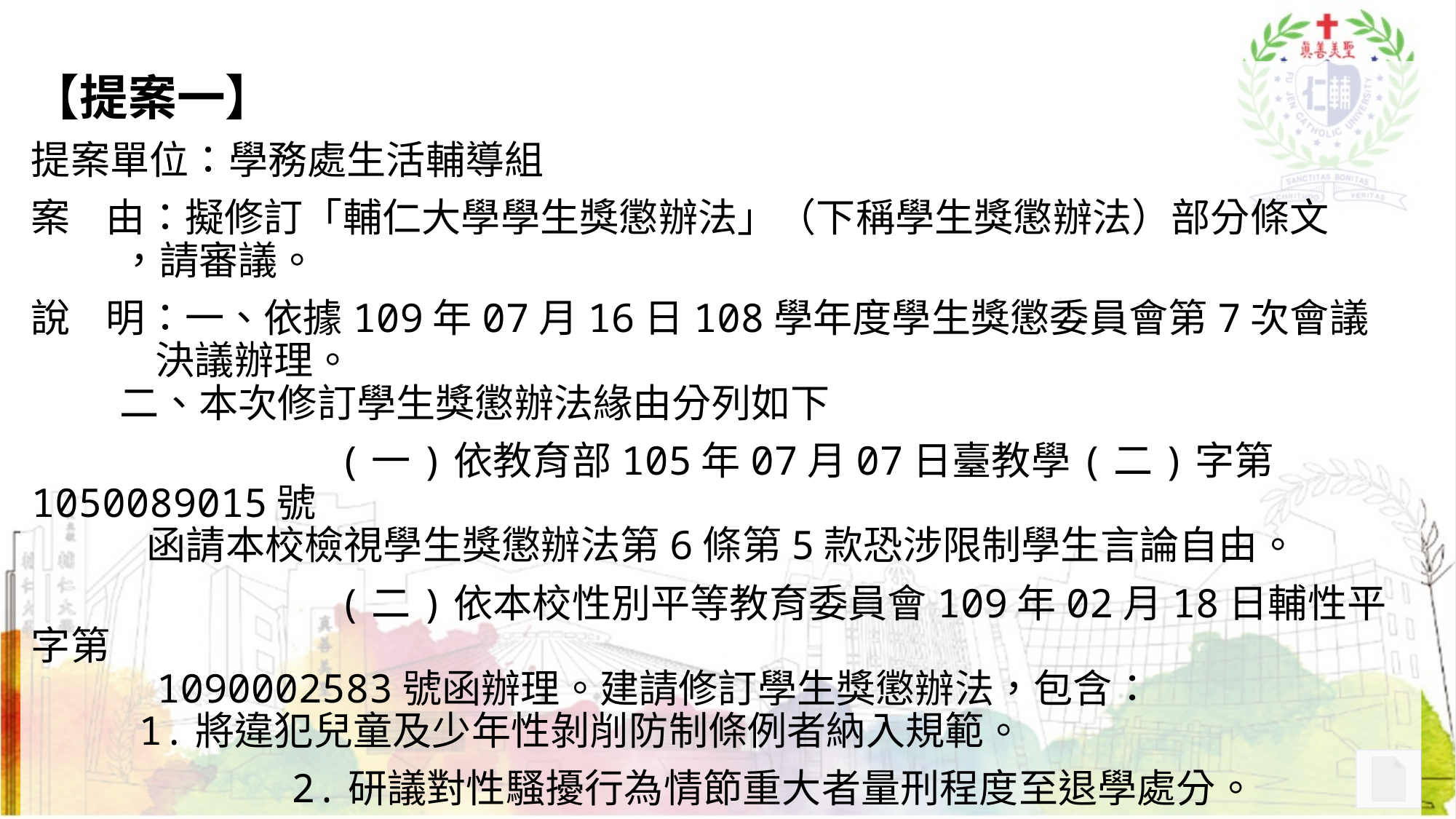

【提案一】
提案單位：學務處生活輔導組
案    由：擬修訂「輔仁大學學生獎懲辦法」（下稱學生獎懲辦法）部分條文
          ，請審議。
說    明：一、依據109年07月16日108學年度學生獎懲委員會第7次會議
              決議辦理。
          二、本次修訂學生獎懲辦法緣由分列如下
             (一)依教育部105年07月07日臺教學(二)字第1050089015號
             函請本校檢視學生獎懲辦法第6條第5款恐涉限制學生言論自由。
             (二)依本校性別平等教育委員會109年02月18日輔性平字第
             1090002583號函辦理。建請修訂學生獎懲辦法，包含：
           1.將違犯兒童及少年性剝削防制條例者納入規範。
           2.研議對性騷擾行為情節重大者量刑程度至退學處分。